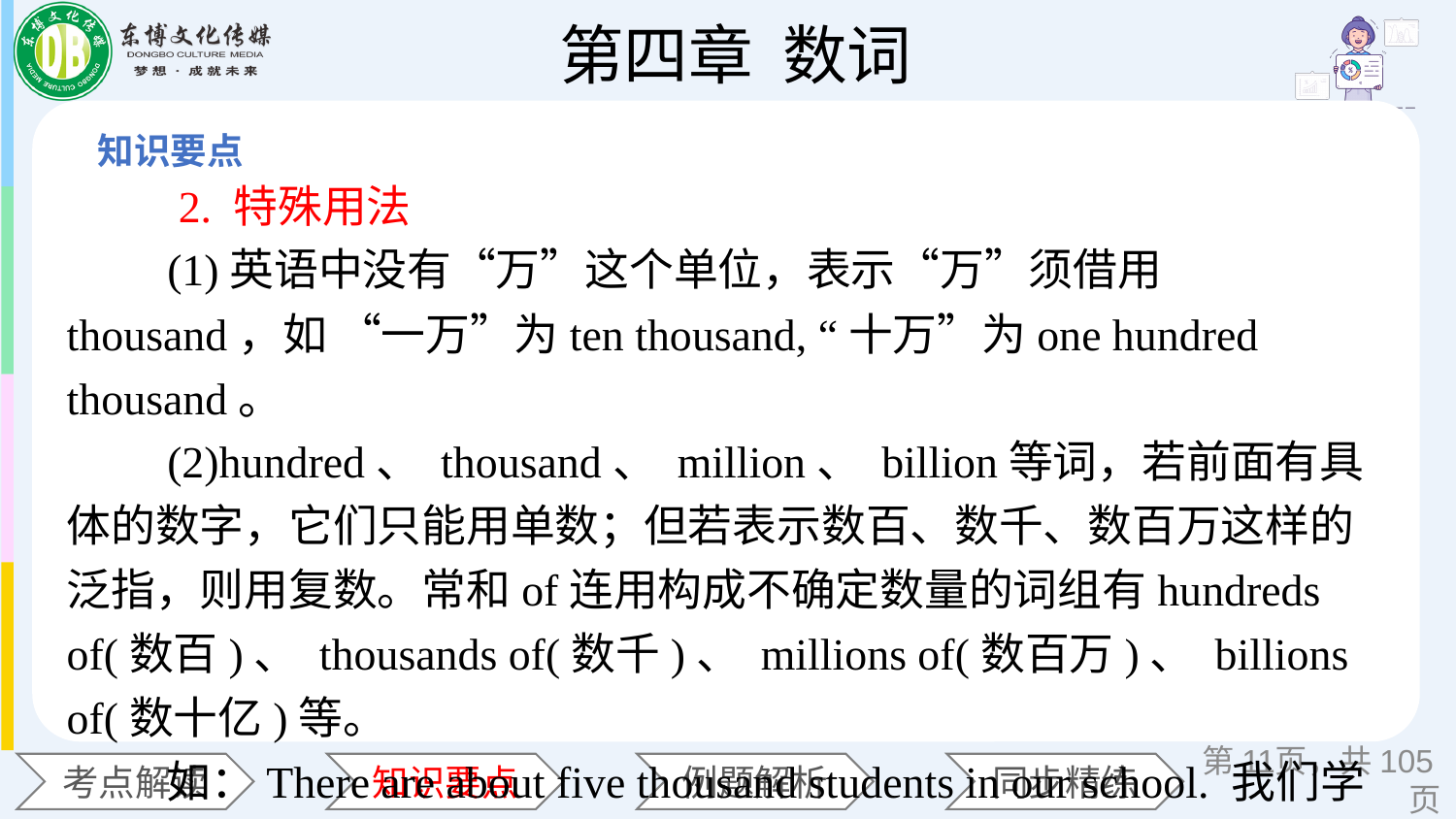

2. 特殊用法
         (1)英语中没有“万”这个单位，表示“万”须借用thousand，如 “一万”为ten thousand, “十万”为one hundred thousand。
         (2)hundred、 thousand、 million、 billion等词，若前面有具体的数字，它们只能用单数；但若表示数百、数千、数百万这样的泛指，则用复数。常和of连用构成不确定数量的词组有hundreds of(数百)、 thousands of(数千)、 millions of(数百万)、 billions of(数十亿)等。
         如：There are about five thousand students in our school. 我们学校大约有5000名学生。
第11页，共105页